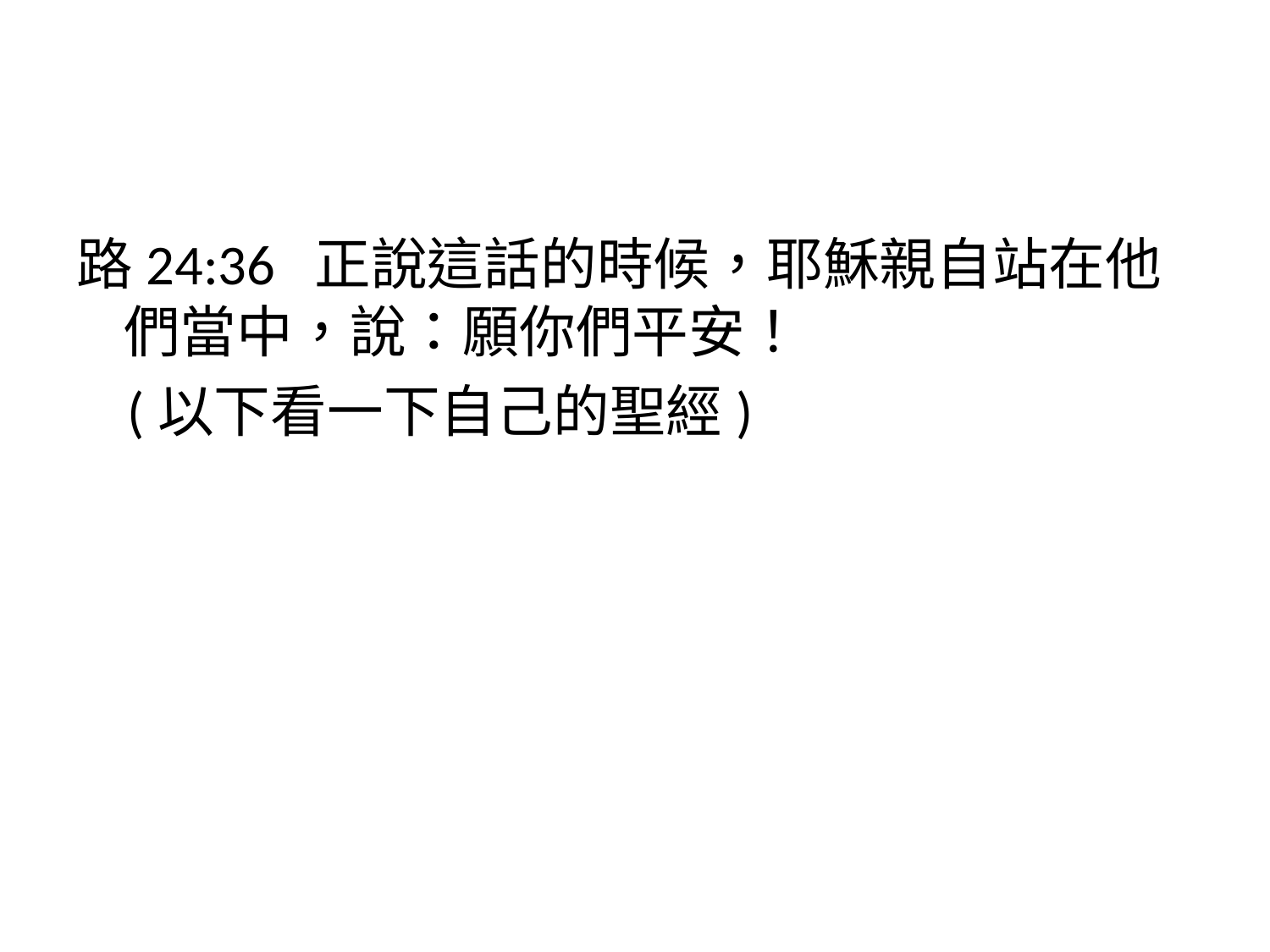

#
路24:36  正說這話的時候，耶穌親自站在他們當中，說：願你們平安！
    (以下看一下自己的聖經)